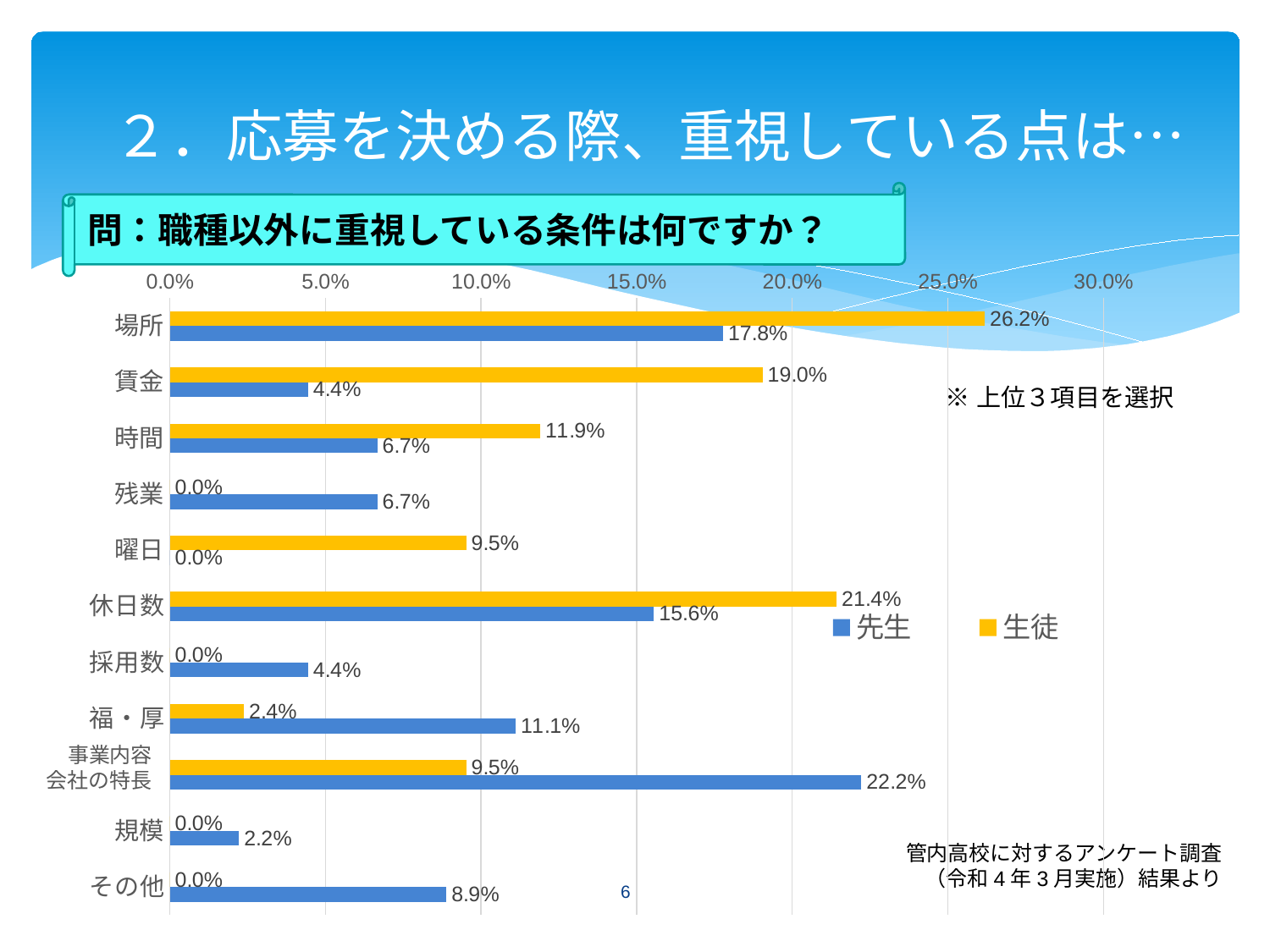

# ２．応募を決める際、重視している点は…
問：職種以外に重視している条件は何ですか？

### Chart

| Category | 生徒 | 先生 |
|---|---|---|
| 場所 | 0.2619047619047619 | 0.17777777777777778 |
| 賃金 | 0.19047619047619047 | 0.044444444444444446 |
| 時間 | 0.11904761904761904 | 0.06666666666666667 |
| 残業 | 0.0 | 0.06666666666666667 |
| 曜日 | 0.09523809523809523 | 0.0 |
| 休日数 | 0.21428571428571427 | 0.15555555555555556 |
| 採用数 | 0.0 | 0.044444444444444446 |
| 福・厚 | 0.023809523809523808 | 0.1111111111111111 |
| 事・特 | 0.09523809523809523 | 0.2222222222222222 |
| 規模 | 0.0 | 0.022222222222222223 |
| その他 | 0.0 | 0.08888888888888889 |
※上位３項目を選択
事業内容
会社の特長
管内高校に対するアンケート調査
（令和4年3月実施）結果より
6